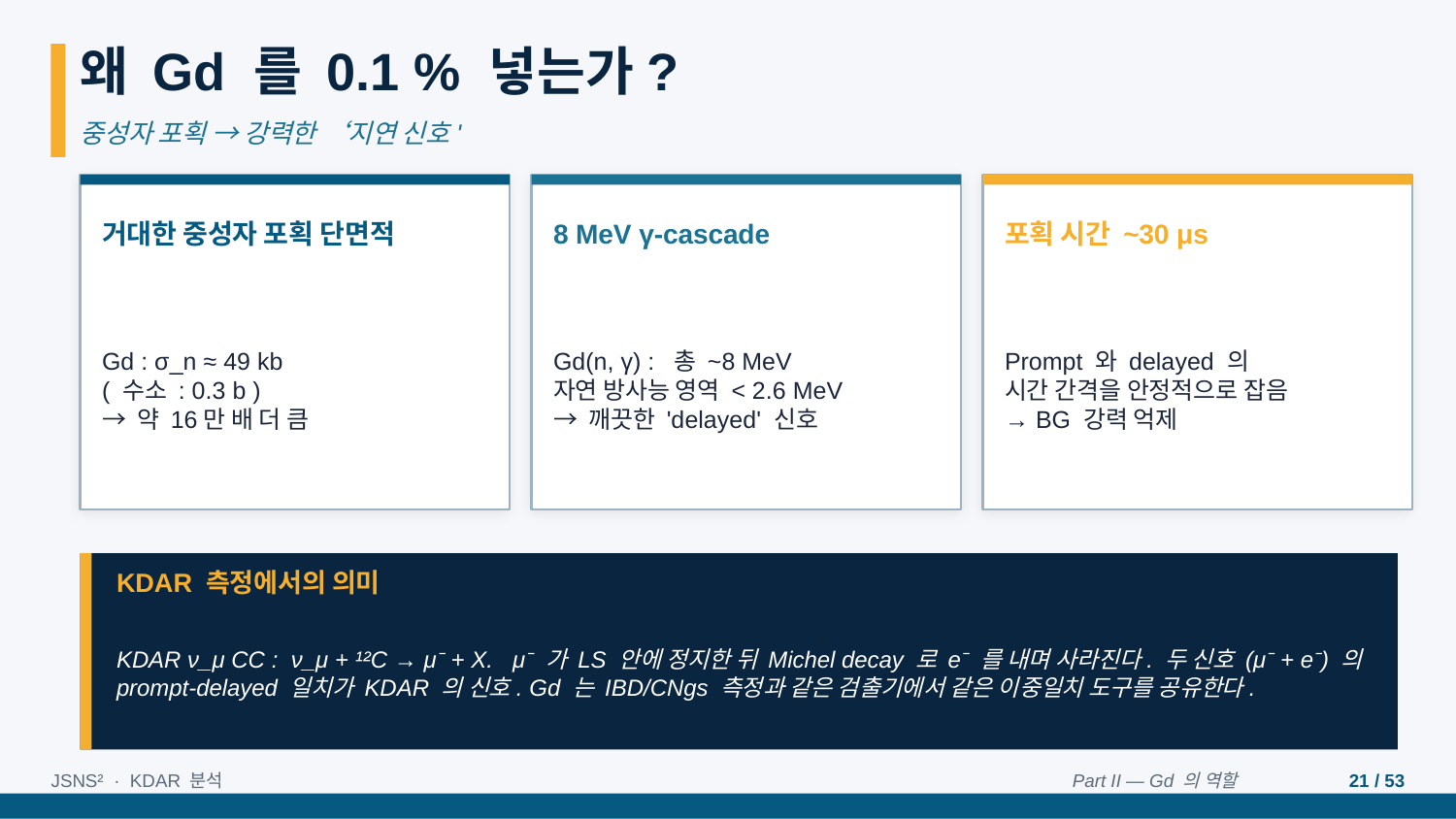

왜 Gd 를 0.1 % 넣는가?

중성자 포획 → 강력한 ‘지연 신호'

거대한 중성자 포획 단면적
8 MeV γ-cascade
포획 시간 ~30 μs
Gd : σ_n ≈ 49 kb
( 수소 : 0.3 b )
→ 약 16만 배 더 큼
Gd(n, γ) :  총 ~8 MeV
자연 방사능 영역 < 2.6 MeV
→ 깨끗한 'delayed' 신호
Prompt 와 delayed 의
시간 간격을 안정적으로 잡음
→ BG 강력 억제

KDAR 측정에서의 의미
KDAR ν_μ CC :  ν_μ + ¹²C → μ⁻ + X.   μ⁻ 가 LS 안에 정지한 뒤 Michel decay 로 e⁻ 를 내며 사라진다. 두 신호 (μ⁻ + e⁻) 의 prompt-delayed 일치가 KDAR 의 신호. Gd 는 IBD/CNgs 측정과 같은 검출기에서 같은 이중일치 도구를 공유한다.
JSNS²  ·  KDAR 분석
Part II — Gd 의 역할
21 / 53